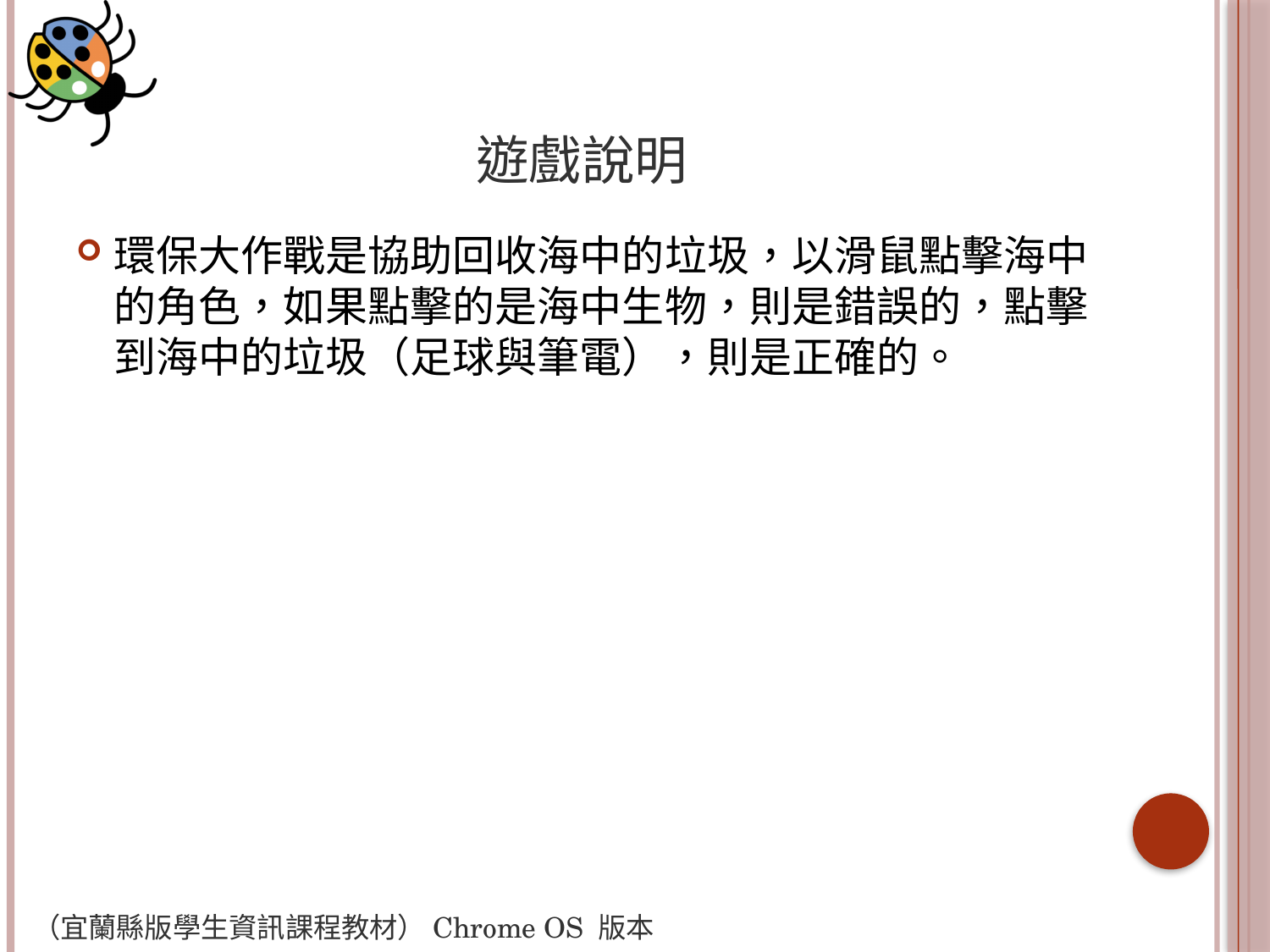

# 遊戲說明
環保大作戰是協助回收海中的垃圾，以滑鼠點擊海中的角色，如果點擊的是海中生物，則是錯誤的，點擊到海中的垃圾（足球與筆電），則是正確的。
（宜蘭縣版學生資訊課程教材）Chrome OS 版本